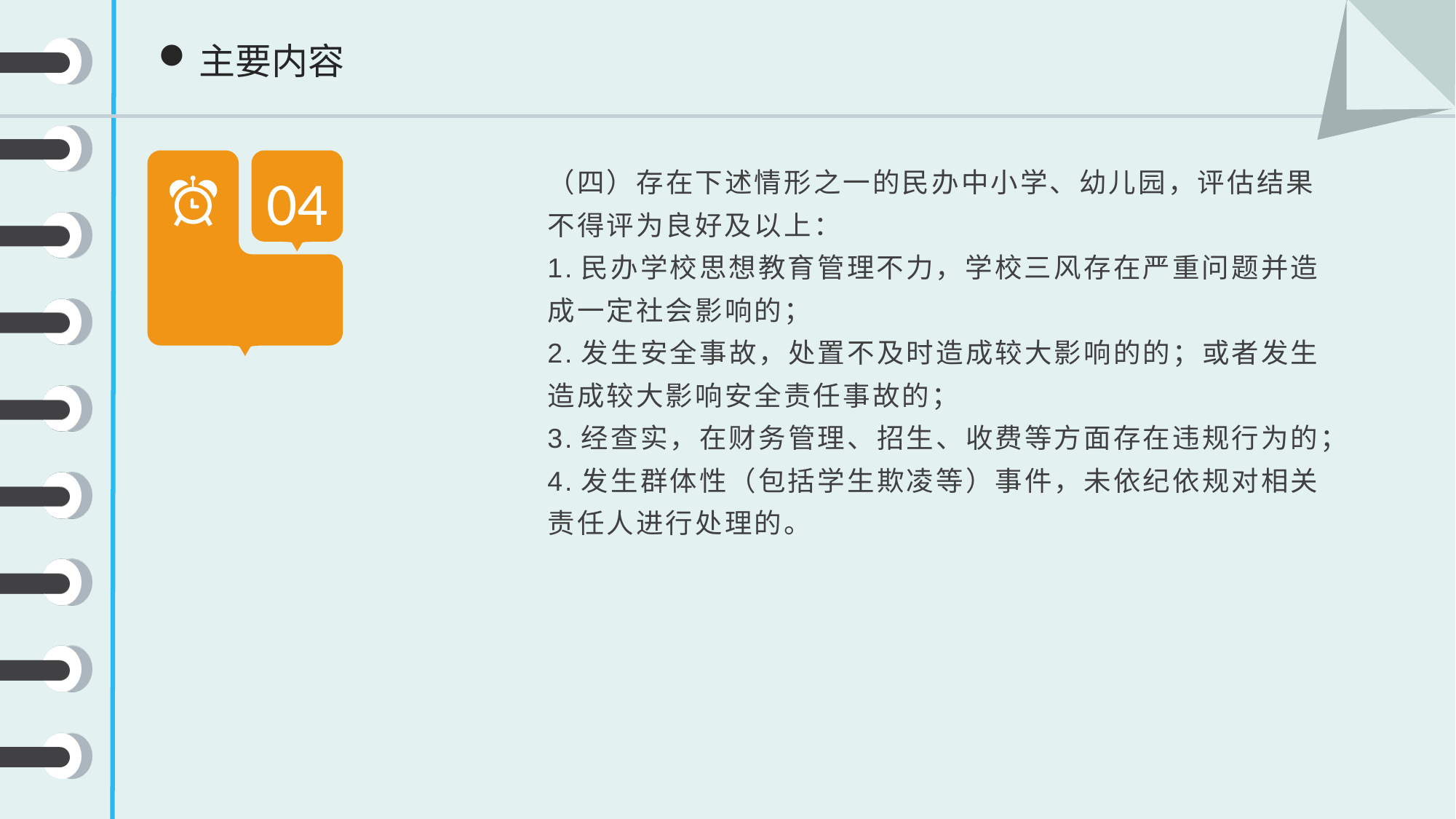

主要内容
（四）存在下述情形之一的民办中小学、幼儿园，评估结果不得评为良好及以上：
1.民办学校思想教育管理不力，学校三风存在严重问题并造成一定社会影响的；
2.发生安全事故，处置不及时造成较大影响的的；或者发生造成较大影响安全责任事故的；
3.经查实，在财务管理、招生、收费等方面存在违规行为的；
4.发生群体性（包括学生欺凌等）事件，未依纪依规对相关责任人进行处理的。

04